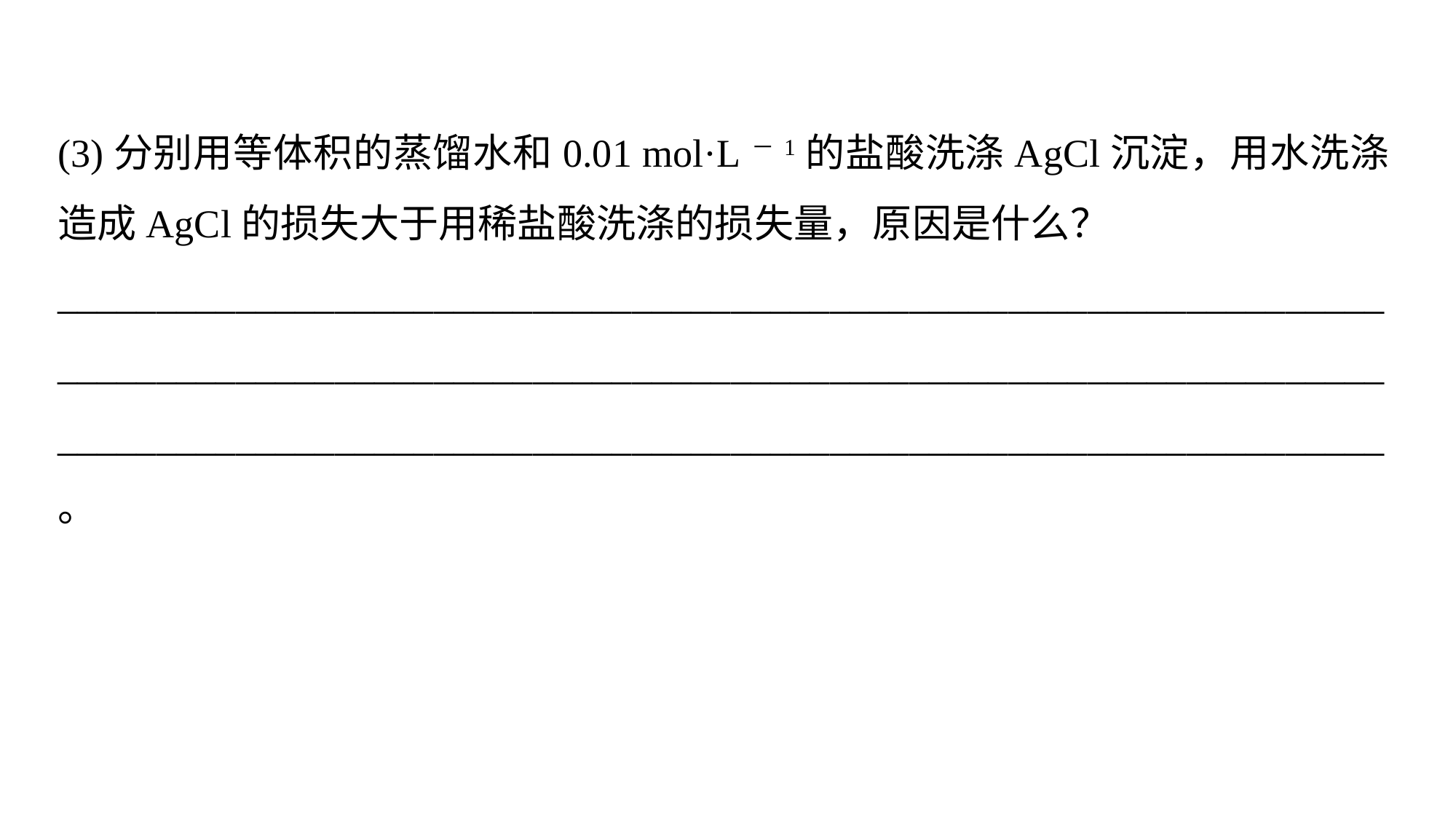

(3)分别用等体积的蒸馏水和0.01 mol·L－1的盐酸洗涤AgCl沉淀，用水洗涤造成AgCl的损失大于用稀盐酸洗涤的损失量，原因是什么？
_________________________________________________________________________________________________________________________________________________________________________________________________________。